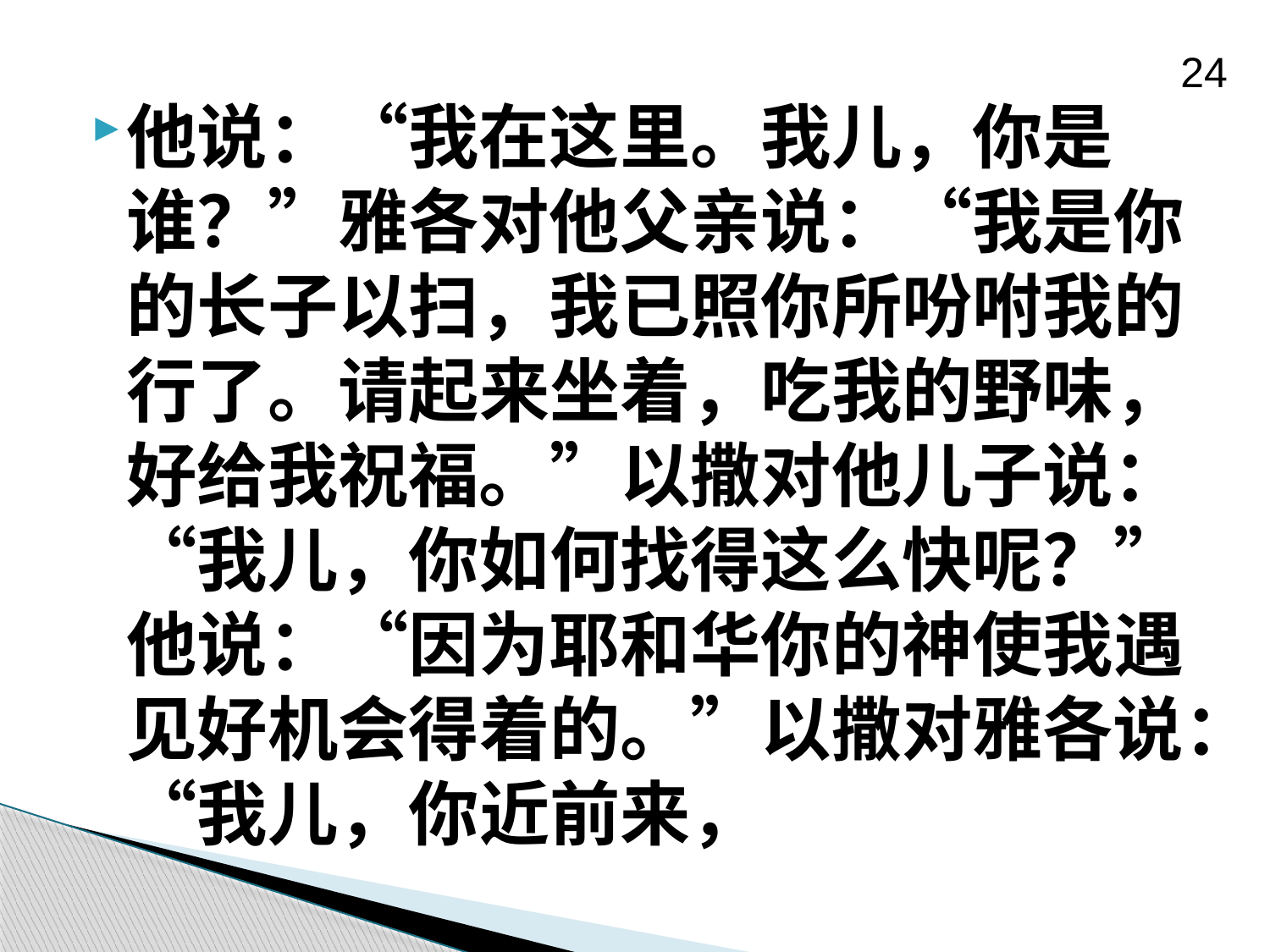

24
他说：“我在这里。我儿，你是谁？”雅各对他父亲说：“我是你的长子以扫，我已照你所吩咐我的行了。请起来坐着，吃我的野味，好给我祝福。”以撒对他儿子说：“我儿，你如何找得这么快呢？”他说：“因为耶和华你的神使我遇见好机会得着的。”以撒对雅各说：“我儿，你近前来，